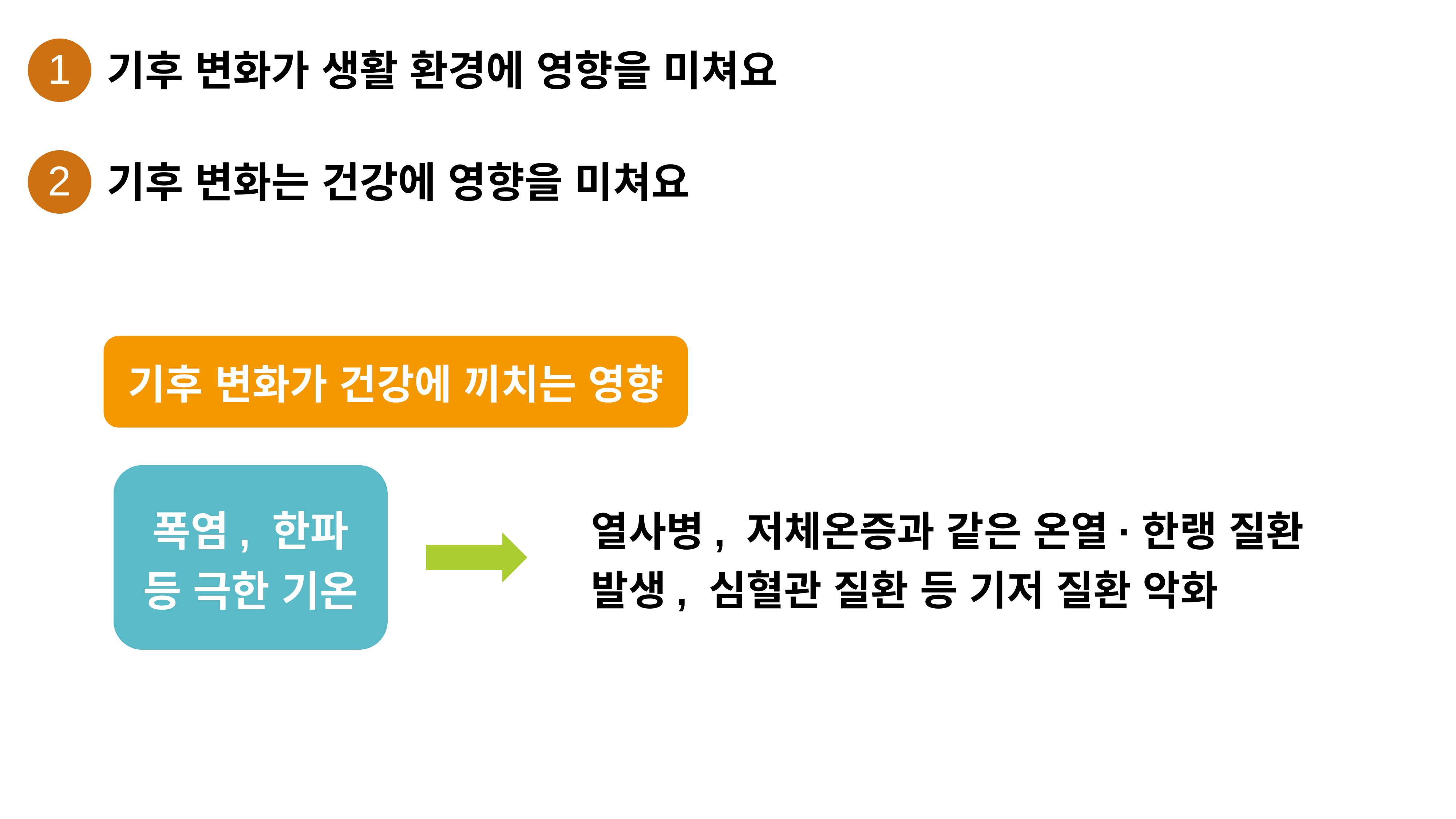

1
기후 변화가 생활 환경에 영향을 미쳐요

2
기후 변화는 건강에 영향을 미쳐요

기후 변화가 건강에 끼치는 영향

폭염, 한파 등 극한 기온
열사병, 저체온증과 같은 온열·한랭 질환 발생, 심혈관 질환 등 기저 질환 악화